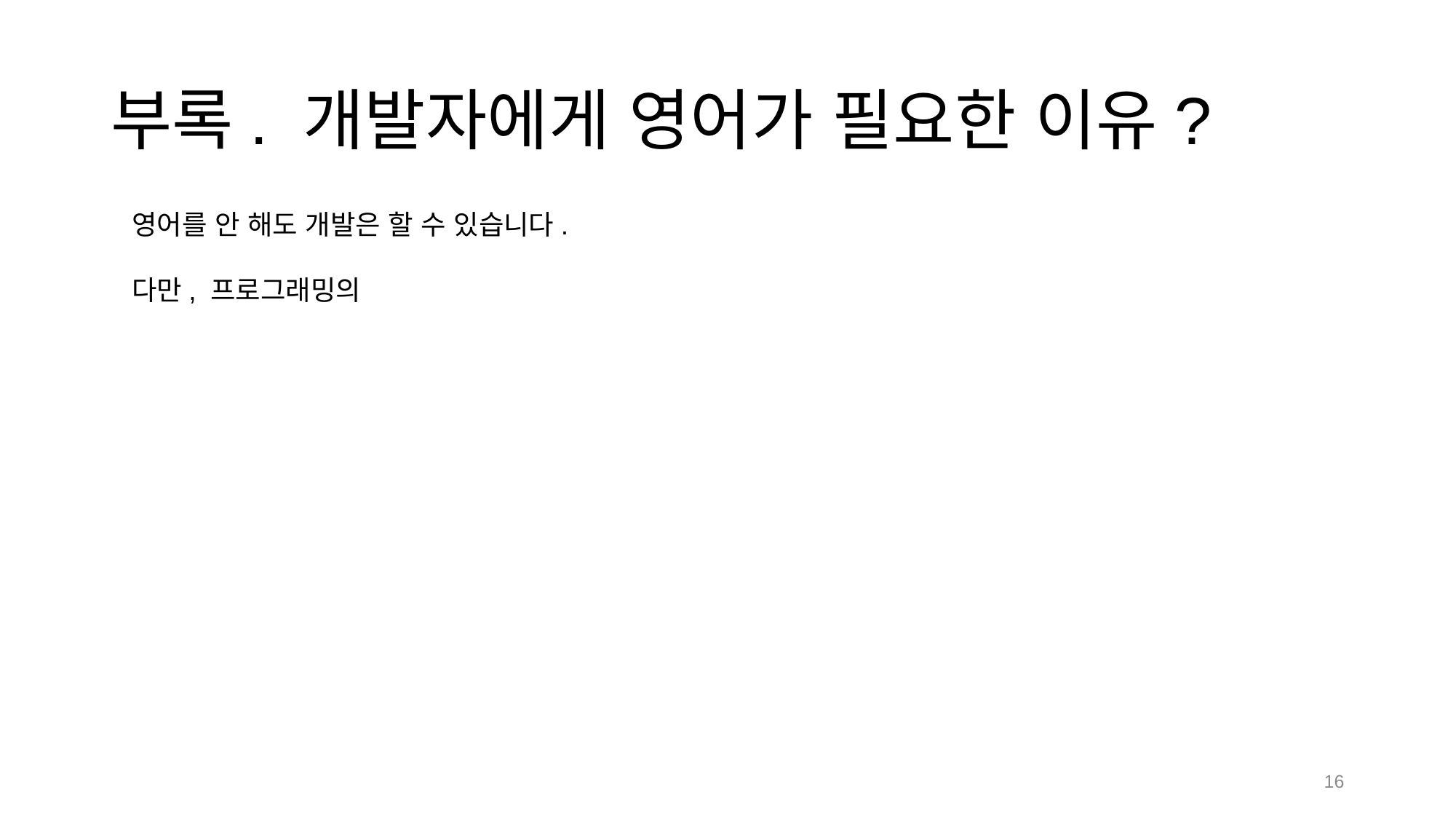

# 부록. 개발자에게 영어가 필요한 이유?
영어를 안 해도 개발은 할 수 있습니다.

다만, 프로그래밍의

16